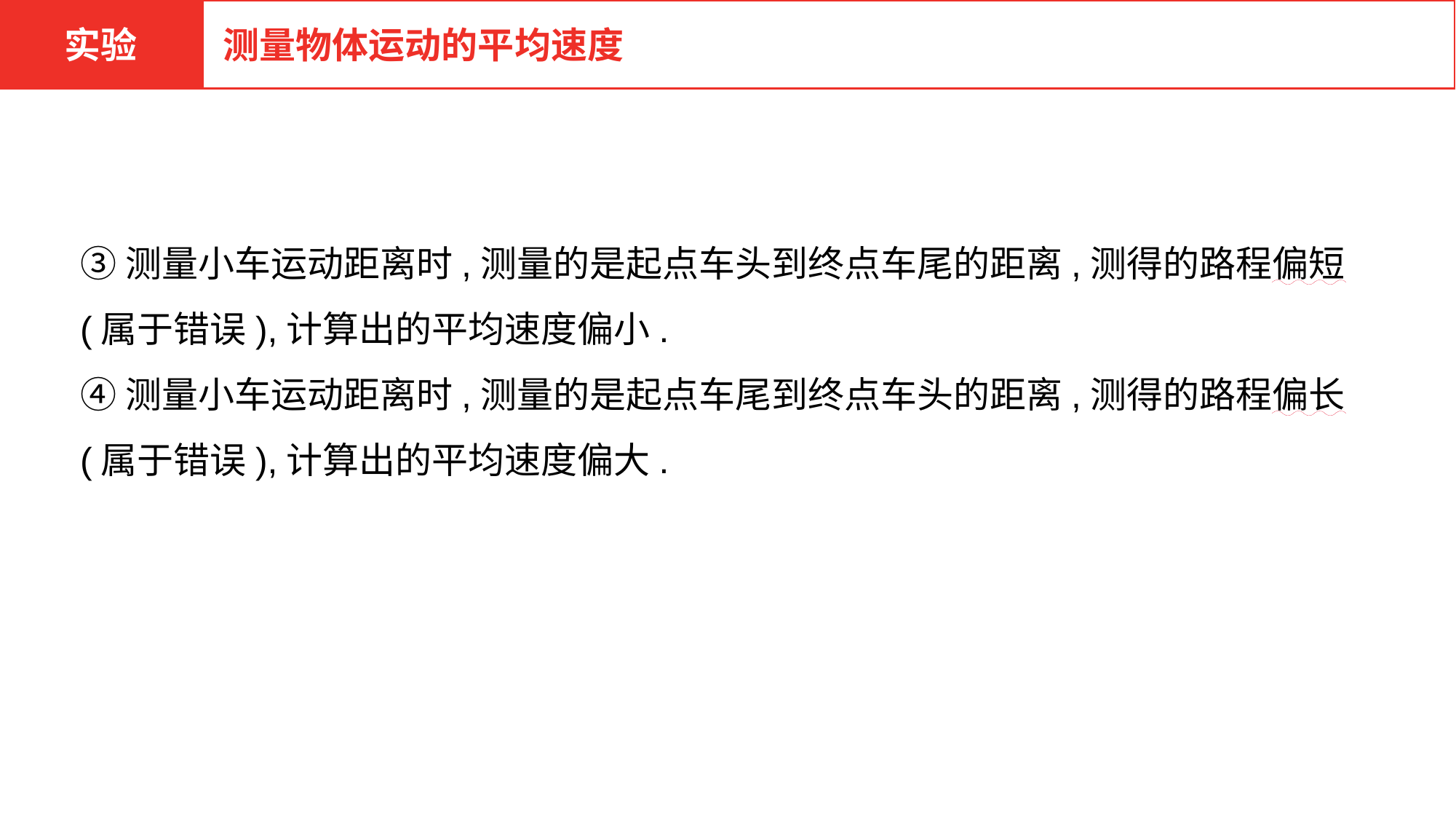

实验
测量物体运动的平均速度
③测量小车运动距离时,测量的是起点车头到终点车尾的距离,测得的路程偏短(属于错误),计算出的平均速度偏小.
④测量小车运动距离时,测量的是起点车尾到终点车头的距离,测得的路程偏长(属于错误),计算出的平均速度偏大.